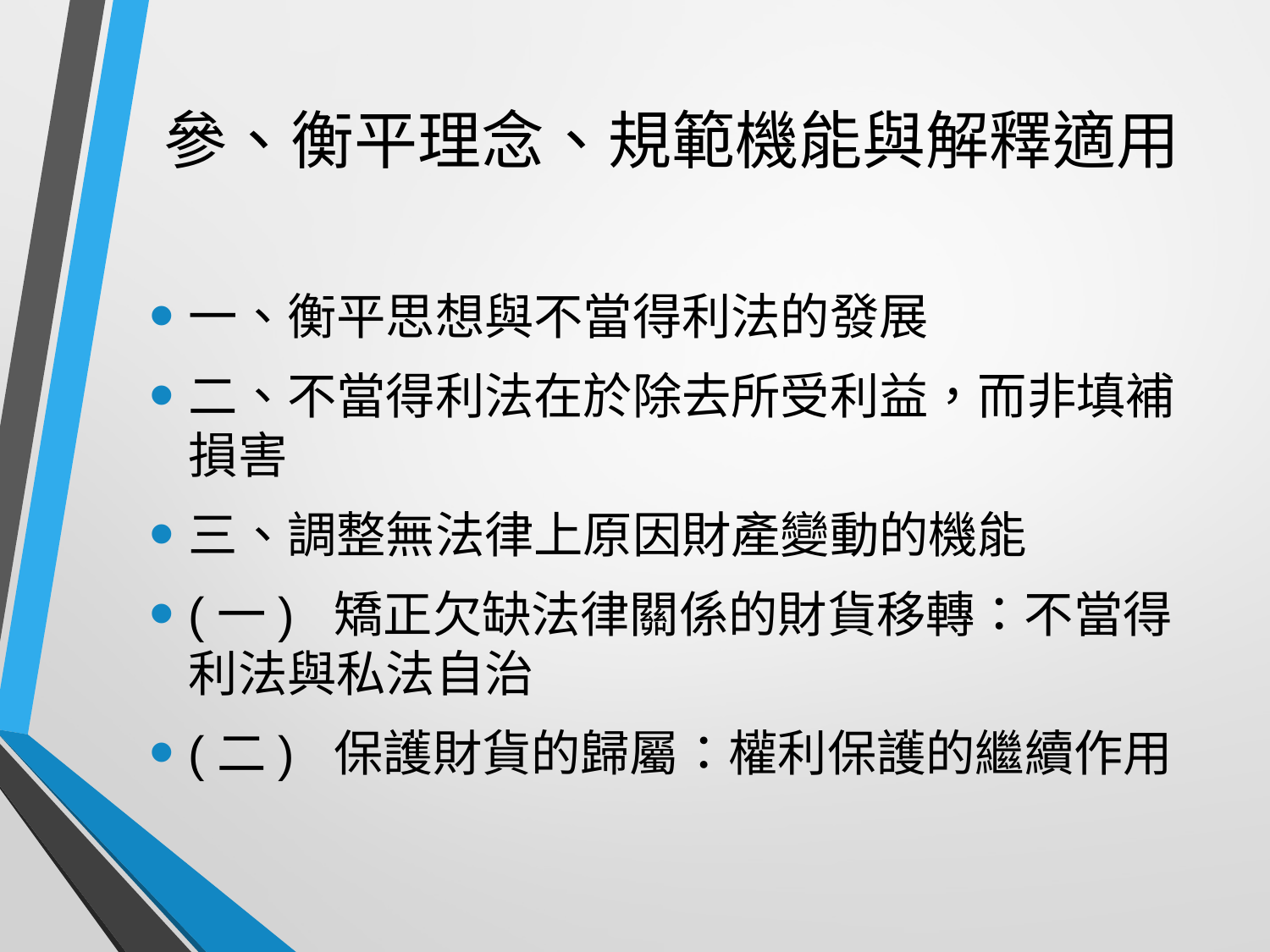

# 參、衡平理念、規範機能與解釋適用
一、衡平思想與不當得利法的發展
二、不當得利法在於除去所受利益，而非填補損害
三、調整無法律上原因財產變動的機能
(一)  矯正欠缺法律關係的財貨移轉：不當得利法與私法自治
(二)  保護財貨的歸屬：權利保護的繼續作用